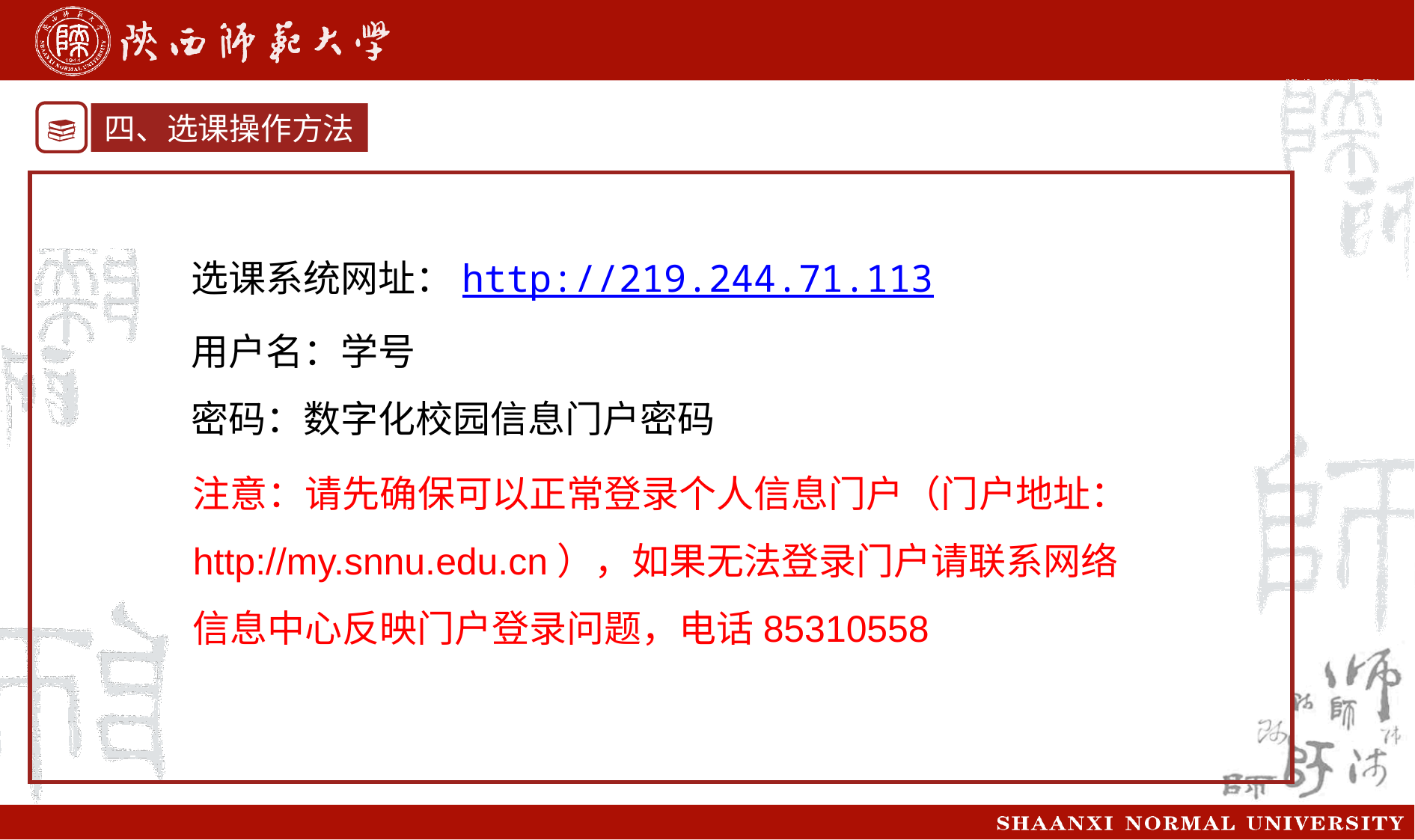

四、选课操作方法

选课系统网址：http://219.244.71.113
用户名：学号
密码：数字化校园信息门户密码
注意：请先确保可以正常登录个人信息门户（门户地址：http://my.snnu.edu.cn），如果无法登录门户请联系网络信息中心反映门户登录问题，电话85310558